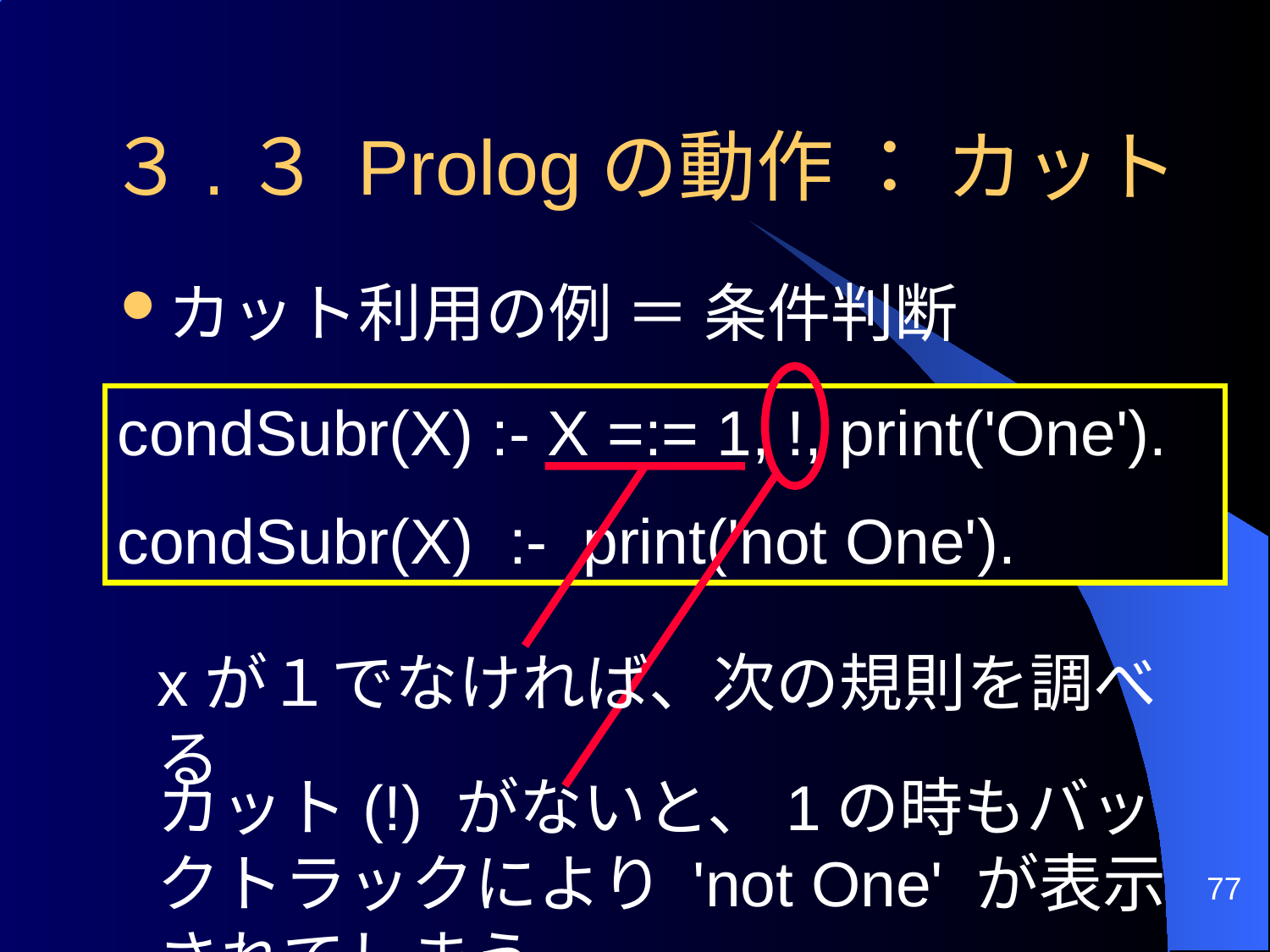

# ３.３ Prologの動作 ： カット
カット利用の例 ＝ 条件判断

condSubr(X) :- X =:= 1, !, print('One').
condSubr(X)  :-  print('not One').

xが１でなければ、次の規則を調べる
カット(!) がないと、1の時もバックトラックにより 'not One' が表示されてしまう
77